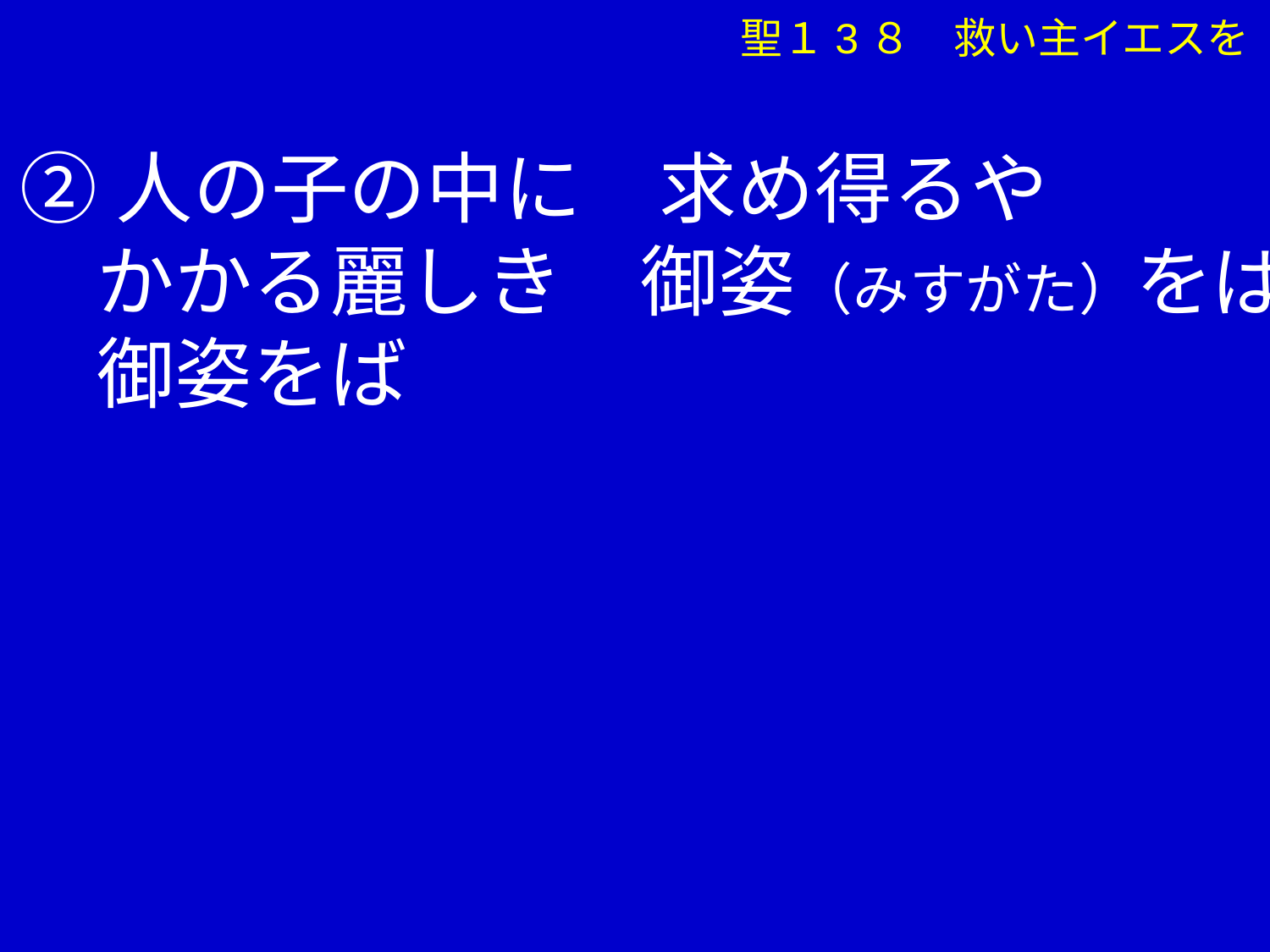

聖１3８　救い主イエスを

②人の子の中に　求め得るや
　かかる麗しき　御姿（みすがた）をば
　御姿をば